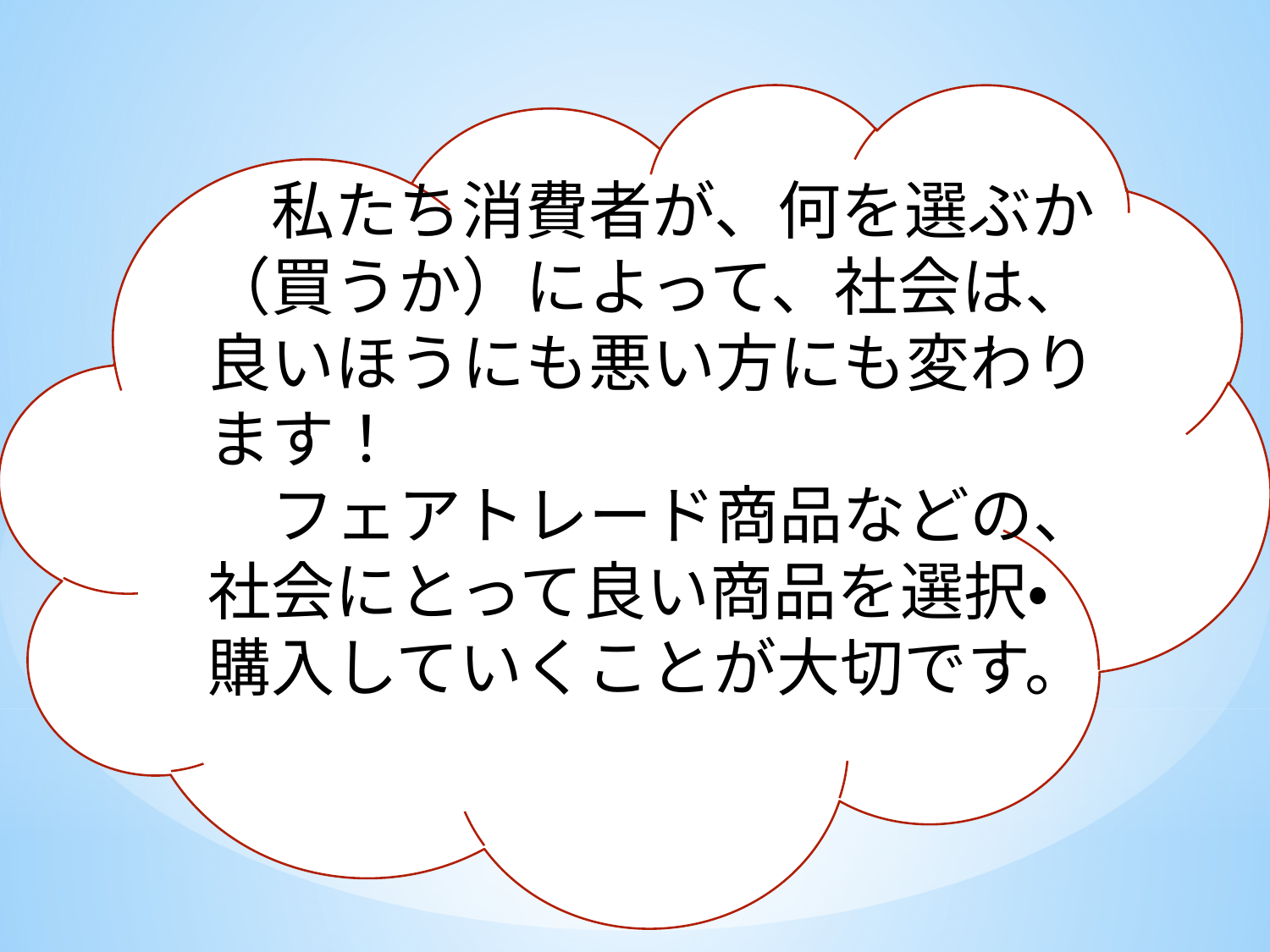

私たち消費者が、何を選ぶか（買うか）によって、社会は、良いほうにも悪い方にも変わります！
　フェアトレード商品などの、社会にとって良い商品を選択・購入していくことが大切です。